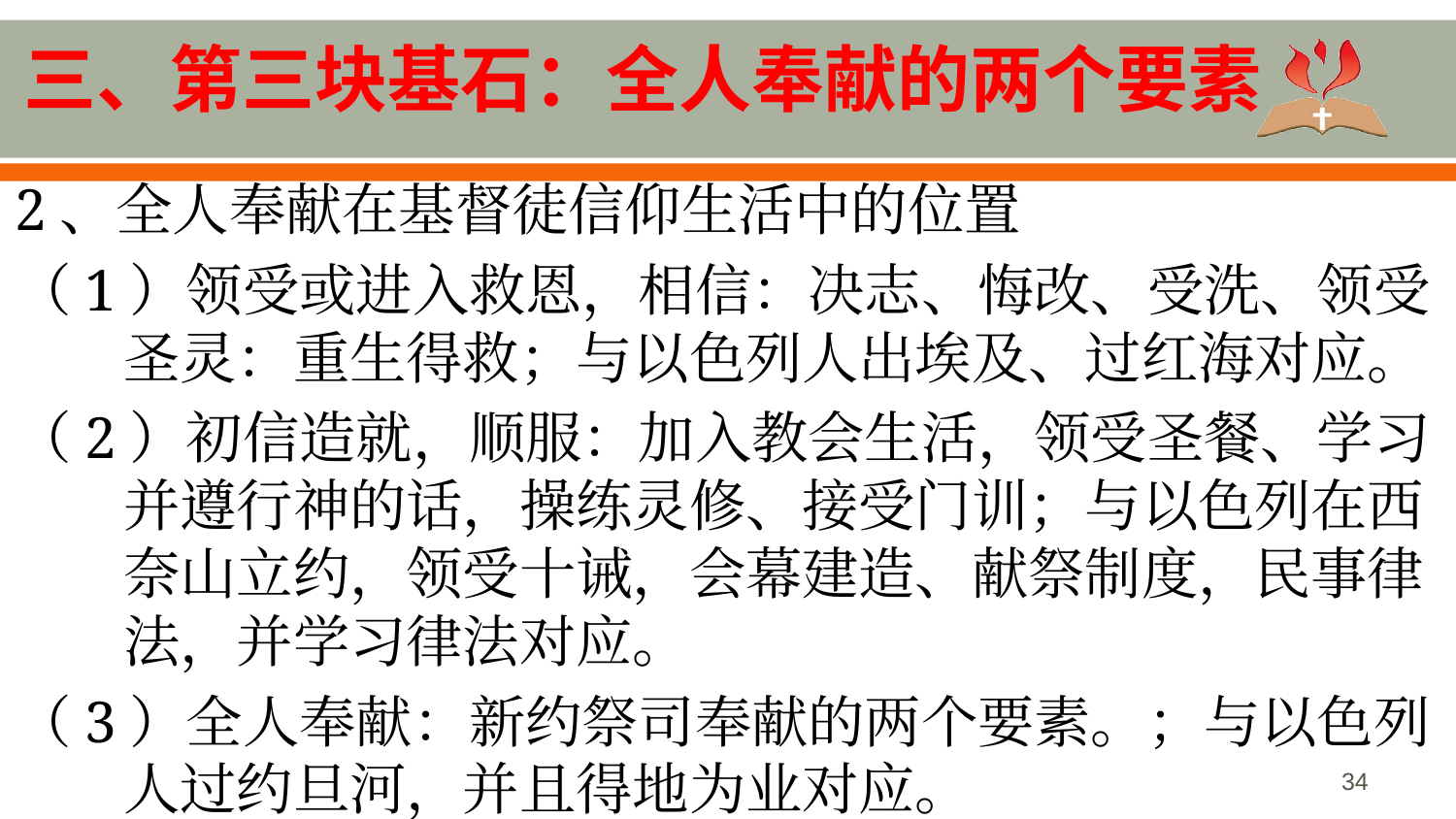

# 三、第三块基石：全人奉献的两个要素
2、全人奉献在基督徒信仰生活中的位置
（1）领受或进入救恩，相信：决志、悔改、受洗、领受圣灵：重生得救；与以色列人出埃及、过红海对应。
（2）初信造就，顺服：加入教会生活，领受圣餐、学习并遵行神的话，操练灵修、接受门训；与以色列在西奈山立约，领受十诫，会幕建造、献祭制度，民事律法，并学习律法对应。
（3）全人奉献：新约祭司奉献的两个要素。；与以色列人过约旦河，并且得地为业对应。

34